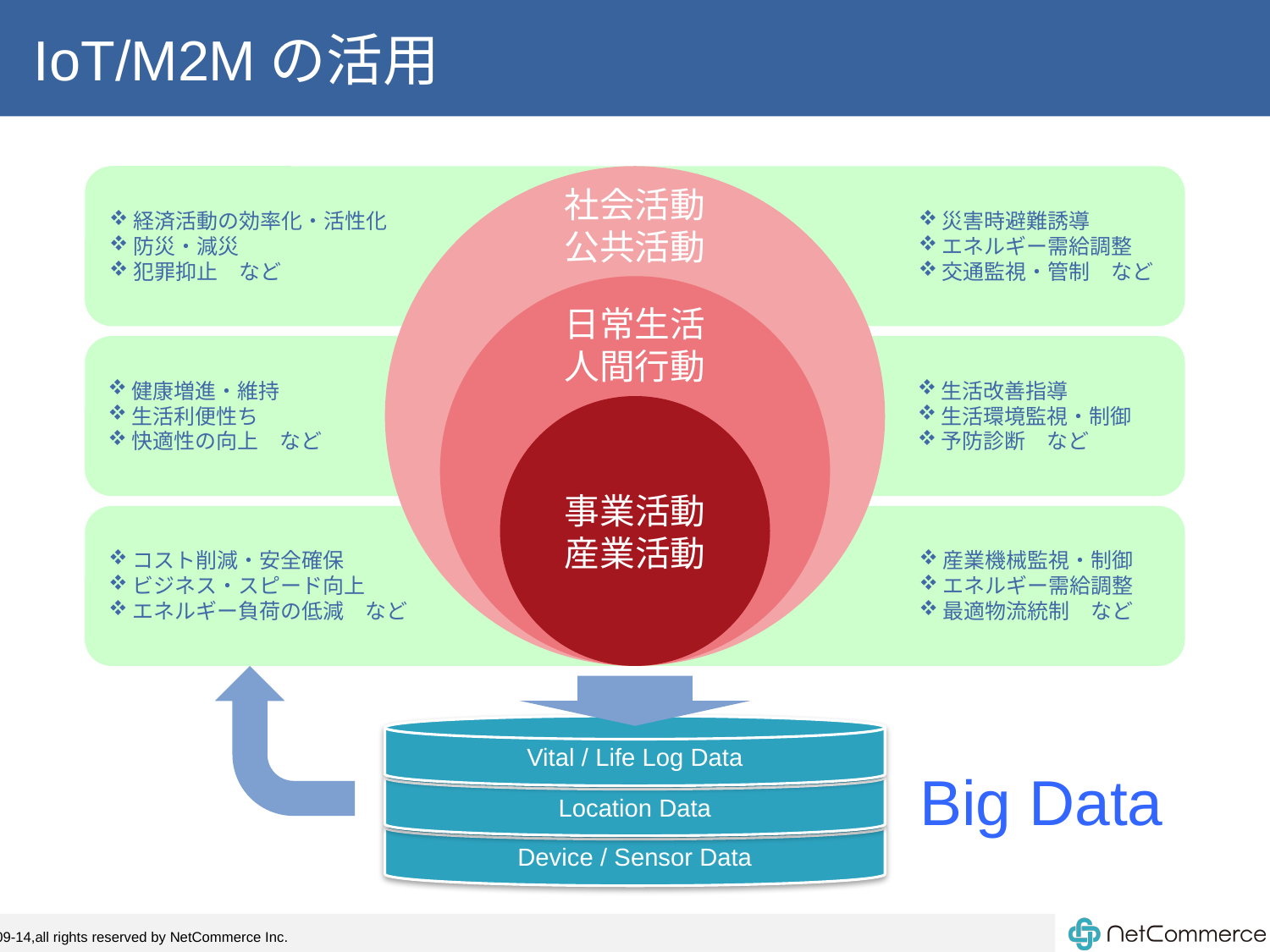

# IoT/M2Mの活用

経済活動の効率化・活性化
防災・減災
犯罪抑止　など
災害時避難誘導
エネルギー需給調整
交通監視・管制　など

社会活動
公共活動

日常生活
人間行動

健康増進・維持
生活利便性ち
快適性の向上　など
生活改善指導
生活環境監視・制御
予防診断　など
事業活動
産業活動

コスト削減・安全確保
ビジネス・スピード向上
エネルギー負荷の低減　など
産業機械監視・制御
エネルギー需給調整
最適物流統制　など

Vital / Life Log Data
Big Data
Location Data
Device / Sensor Data